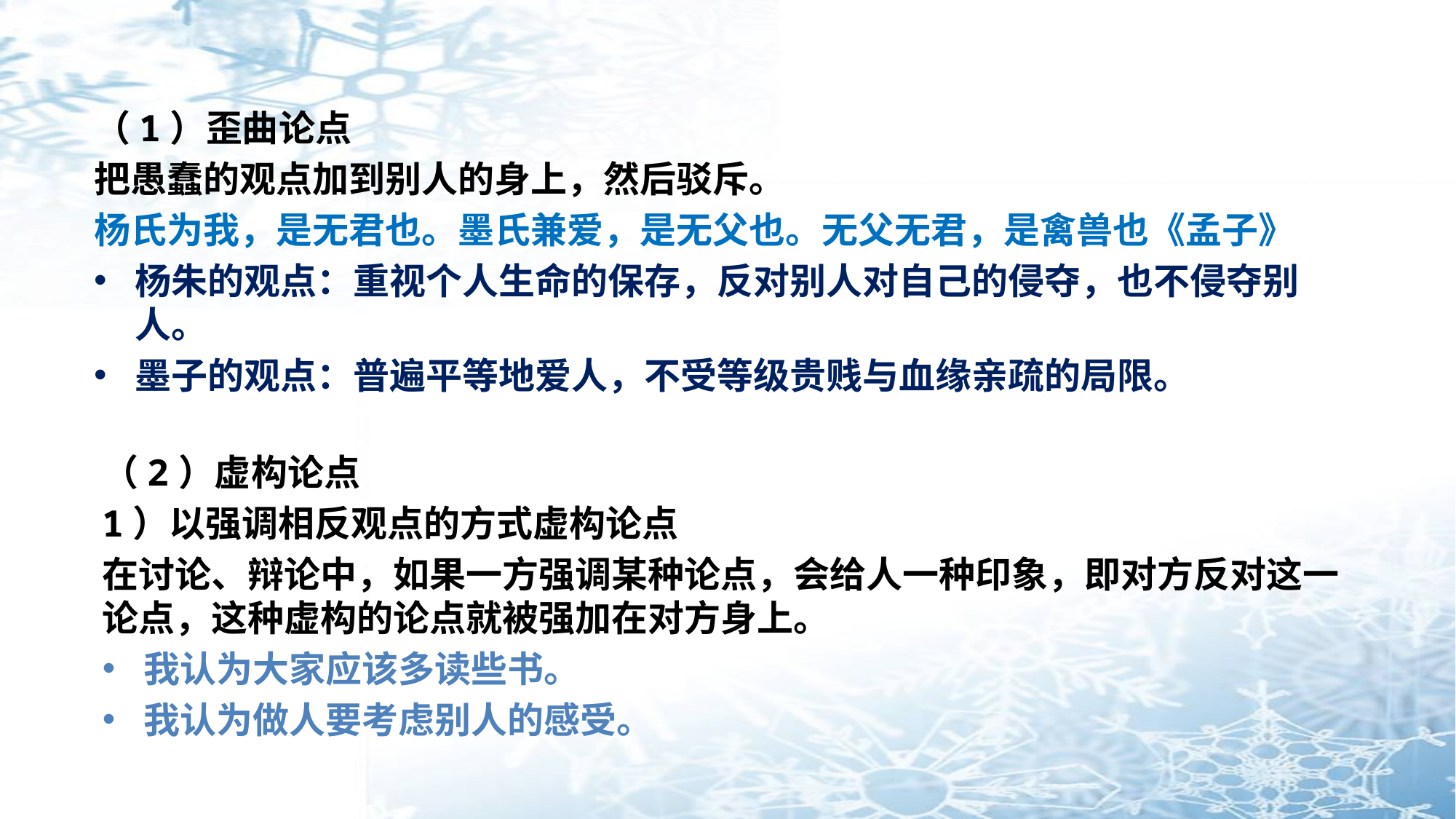

（1）歪曲论点
把愚蠢的观点加到别人的身上，然后驳斥。
杨氏为我，是无君也。墨氏兼爱，是无父也。无父无君，是禽兽也《孟子》
杨朱的观点：重视个人生命的保存，反对别人对自己的侵夺，也不侵夺别人。
墨子的观点：普遍平等地爱人，不受等级贵贱与血缘亲疏的局限。
（2）虚构论点
1）以强调相反观点的方式虚构论点
在讨论、辩论中，如果一方强调某种论点，会给人一种印象，即对方反对这一论点，这种虚构的论点就被强加在对方身上。
我认为大家应该多读些书。
我认为做人要考虑别人的感受。